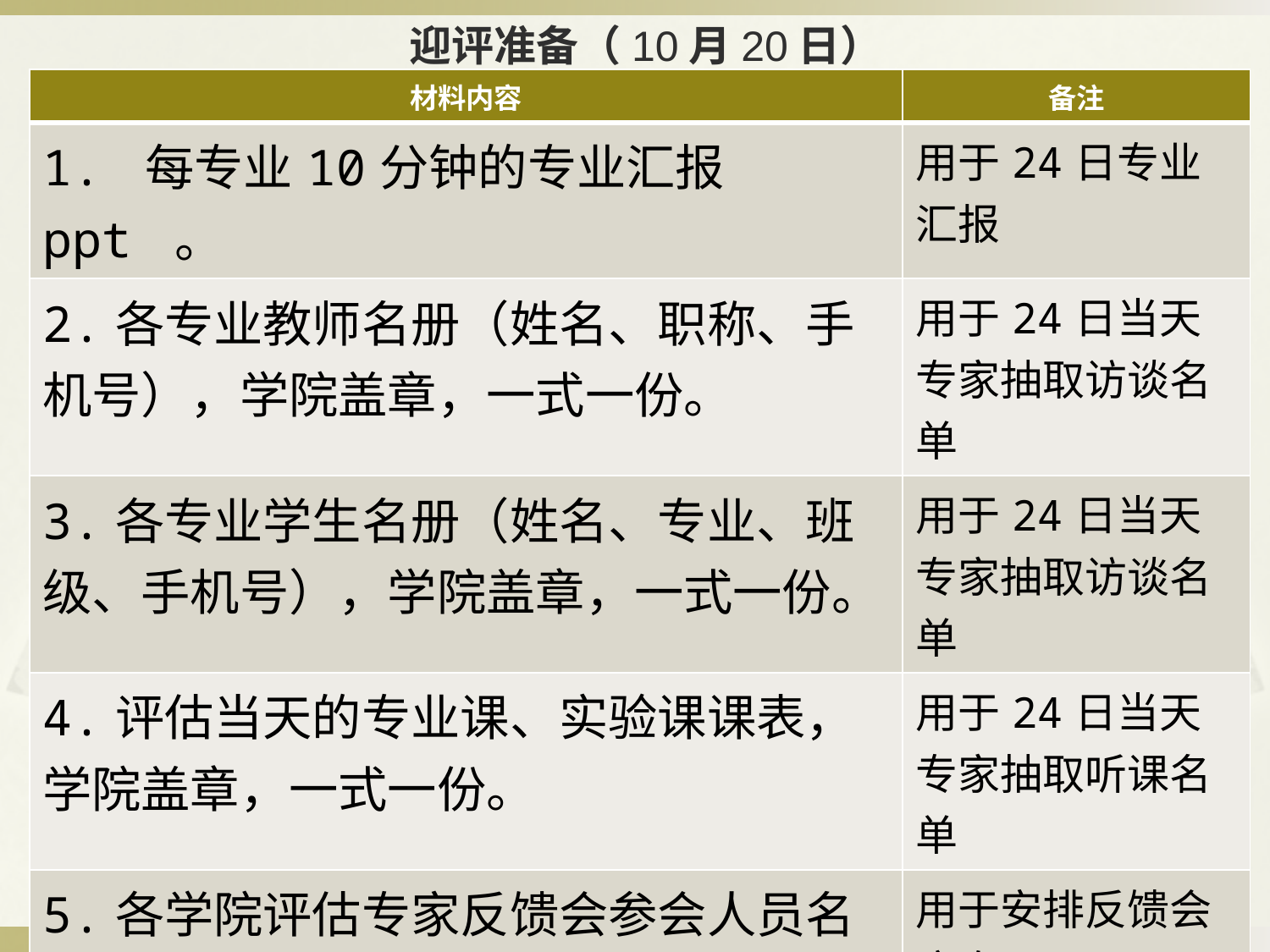

# 迎评准备（10月20日）
| 材料内容 | 备注 |
| --- | --- |
| 1. 每专业10分钟的专业汇报ppt 。 | 用于24日专业汇报 |
| 2.各专业教师名册（姓名、职称、手机号），学院盖章，一式一份。 | 用于24日当天专家抽取访谈名单 |
| 3.各专业学生名册（姓名、专业、班级、手机号），学院盖章，一式一份。 | 用于24日当天专家抽取访谈名单 |
| 4.评估当天的专业课、实验课课表，学院盖章，一式一份。 | 用于24日当天专家抽取听课名单 |
| 5.各学院评估专家反馈会参会人员名单，学院盖章，一式一份。 | 用于安排反馈会座次 |